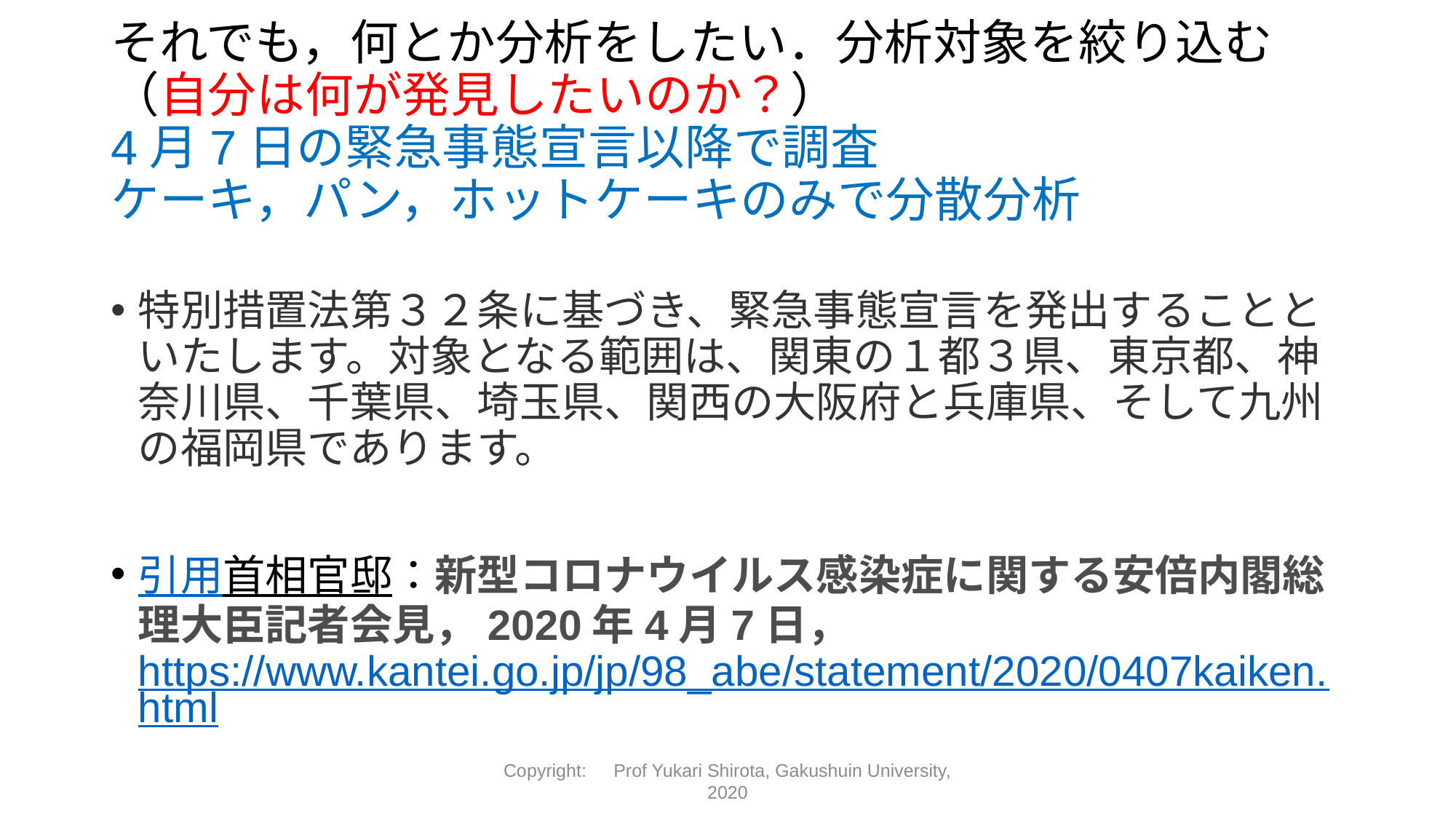

# それでも，何とか分析をしたい．分析対象を絞り込む（自分は何が発見したいのか？） 4月7日の緊急事態宣言以降で調査 ケーキ，パン，ホットケーキのみで分散分析

特別措置法第３２条に基づき、緊急事態宣言を発出することといたします。対象となる範囲は、関東の１都３県、東京都、神奈川県、千葉県、埼玉県、関西の大阪府と兵庫県、そして九州の福岡県であります。

引用
首相官邸：新型コロナウイルス感染症に関する安倍内閣総理大臣記者会見，2020年4月7日，https://www.kantei.go.jp/jp/98_abe/statement/2020/0407kaiken.html
Copyright:　Prof Yukari Shirota, Gakushuin University, 2020